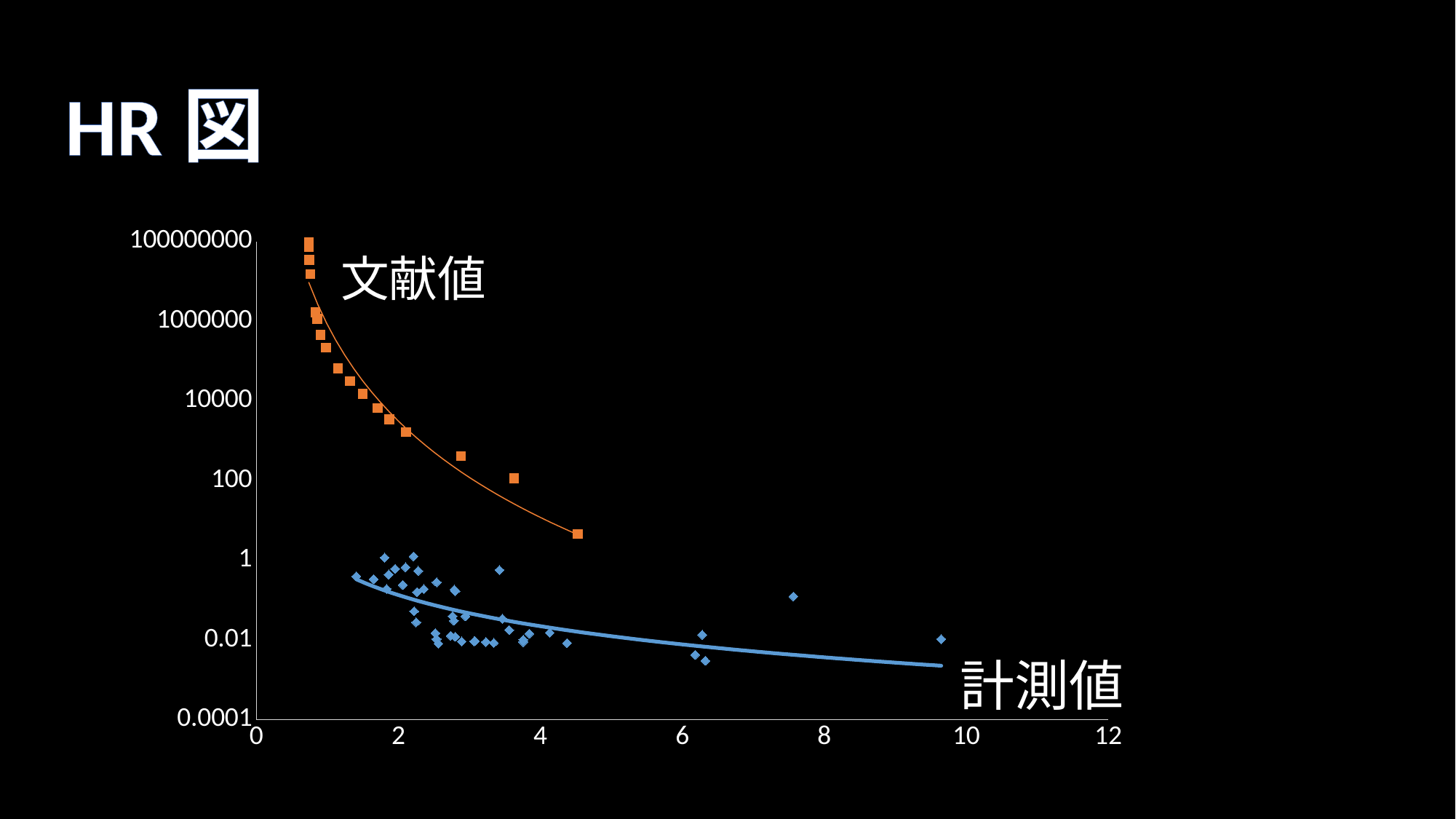

HR図

### Chart

| Category |  |  |
|---|---|---|
文献値
計測値